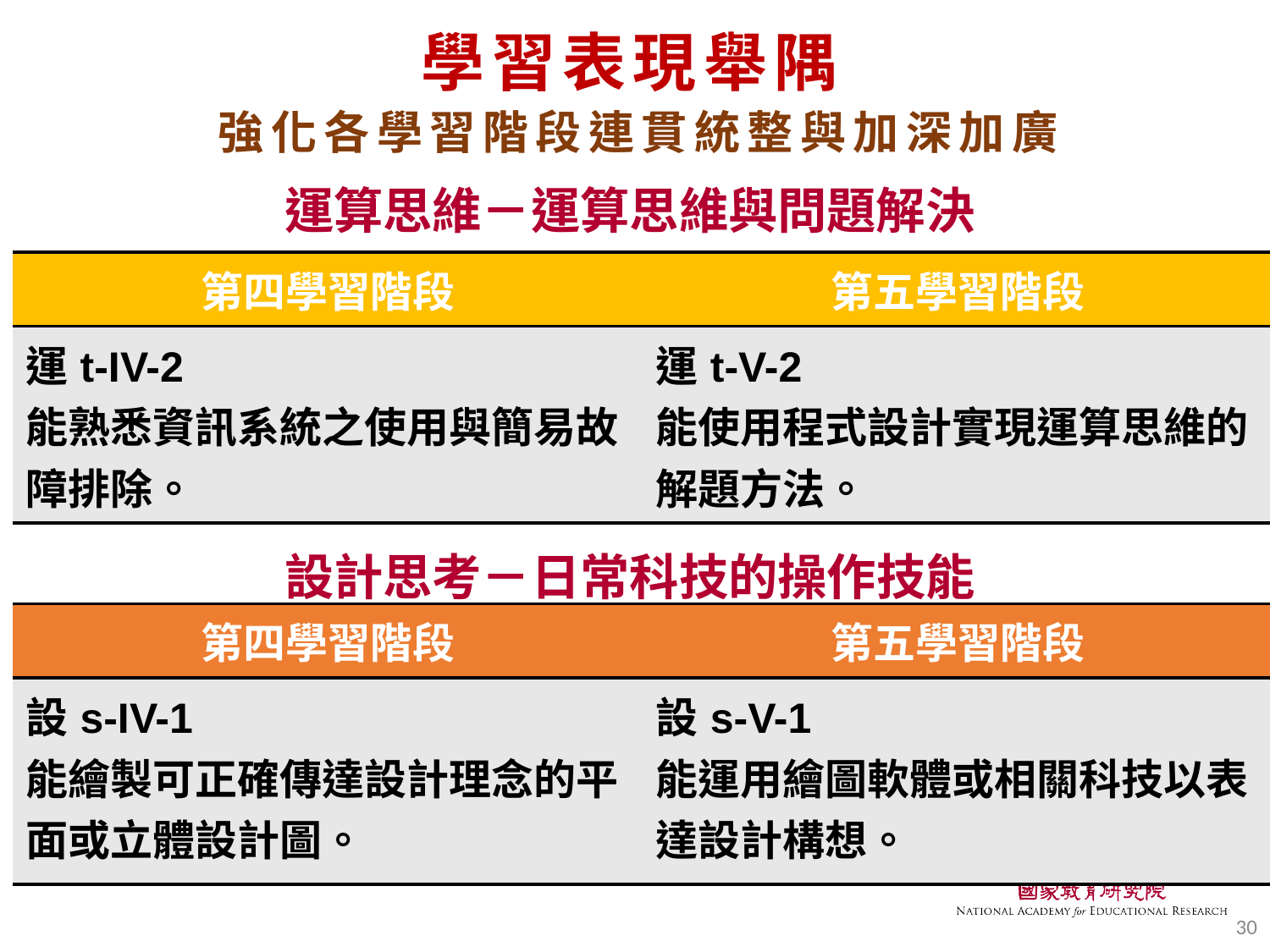

# 學習表現舉隅
強化各學習階段連貫統整與加深加廣
運算思維－運算思維與問題解決
| 第四學習階段 | 第五學習階段 |
| --- | --- |
| 運t-IV-2 能熟悉資訊系統之使用與簡易故障排除。 | 運t-V-2 能使用程式設計實現運算思維的解題方法。 |
設計思考－日常科技的操作技能
| 第四學習階段 | 第五學習階段 |
| --- | --- |
| 設s-IV-1 能繪製可正確傳達設計理念的平面或立體設計圖。 | 設s-V-1 能運用繪圖軟體或相關科技以表達設計構想。 |
30